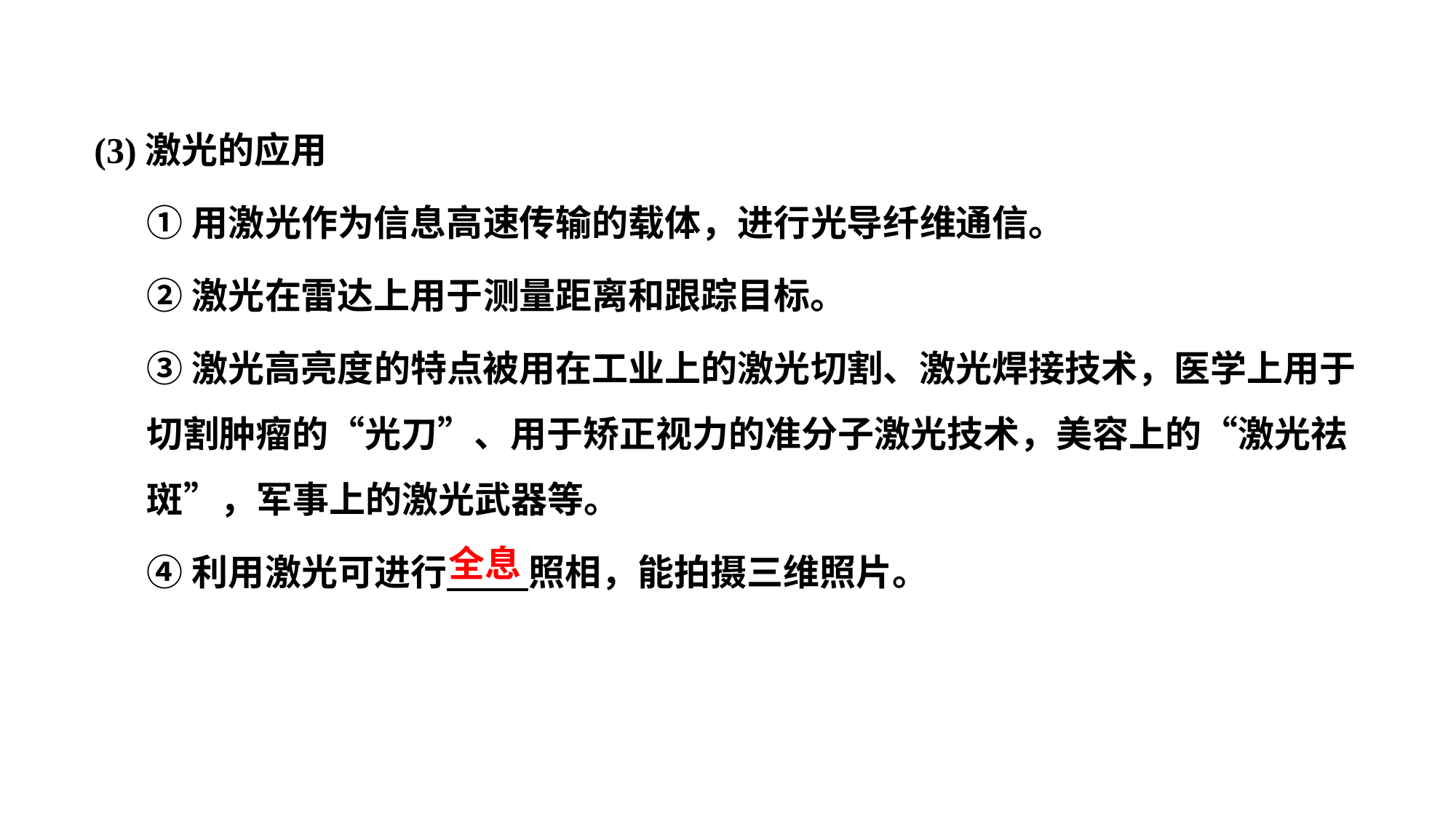

(3)激光的应用
①用激光作为信息高速传输的载体，进行光导纤维通信。
②激光在雷达上用于测量距离和跟踪目标。
③激光高亮度的特点被用在工业上的激光切割、激光焊接技术，医学上用于切割肿瘤的“光刀”、用于矫正视力的准分子激光技术，美容上的“激光祛斑”，军事上的激光武器等。
④利用激光可进行          照相，能拍摄三维照片。
全息